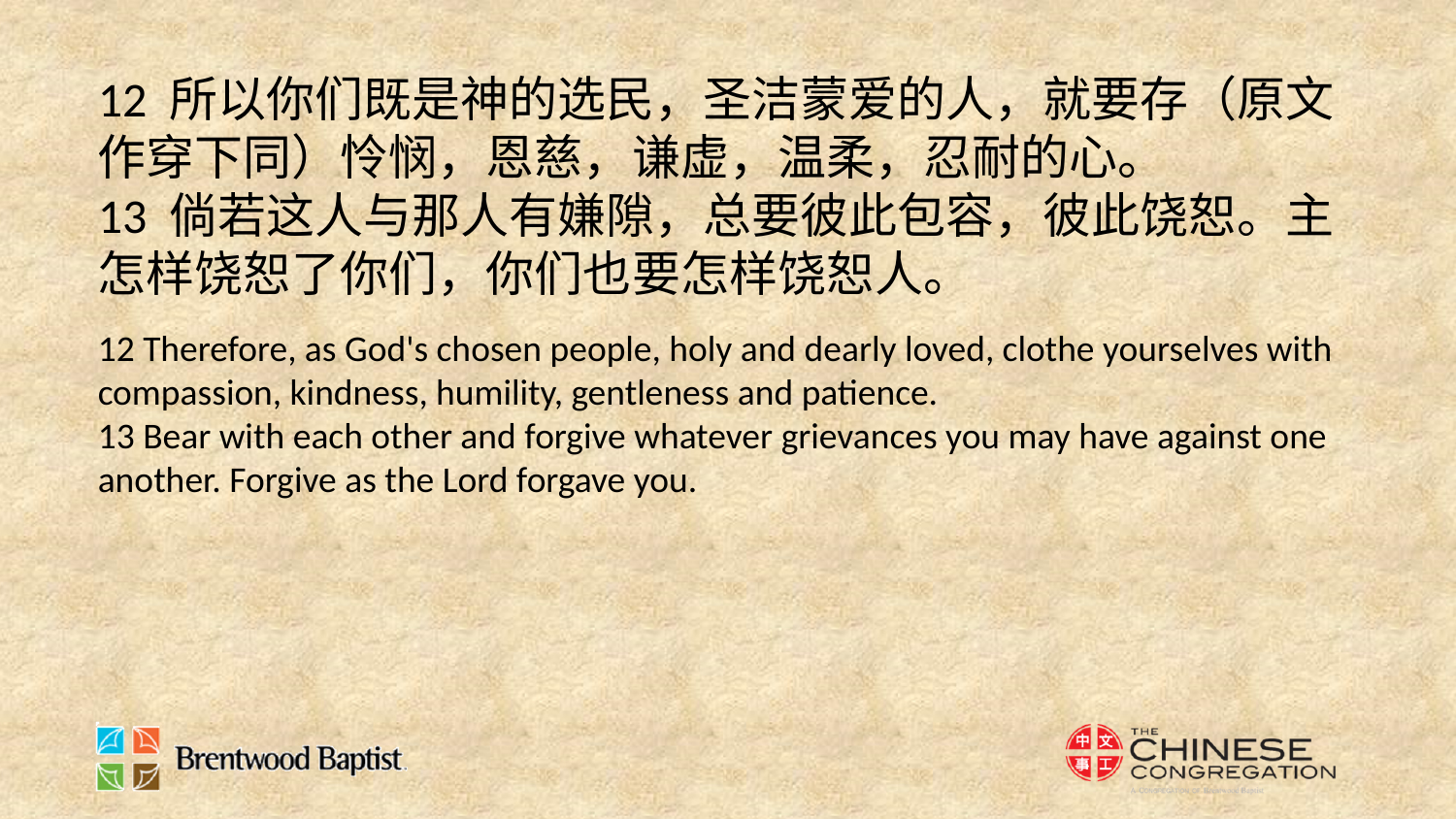

12 所以你们既是神的选民，圣洁蒙爱的人，就要存（原文作穿下同）怜悯，恩慈，谦虚，温柔，忍耐的心。
13 倘若这人与那人有嫌隙，总要彼此包容，彼此饶恕。主怎样饶恕了你们，你们也要怎样饶恕人。

12 Therefore, as God's chosen people, holy and dearly loved, clothe yourselves with compassion, kindness, humility, gentleness and patience.
13 Bear with each other and forgive whatever grievances you may have against one another. Forgive as the Lord forgave you.